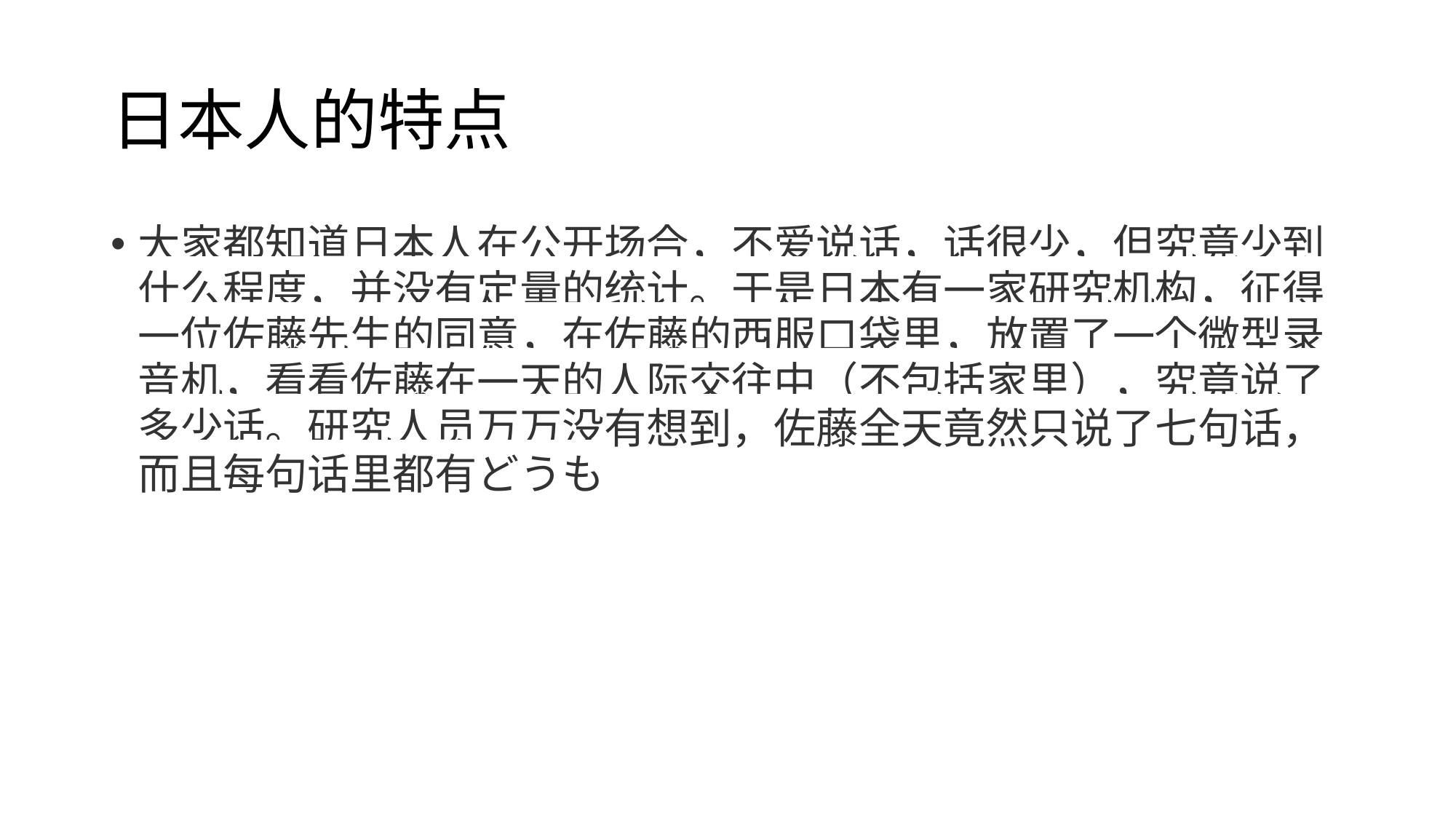

# 日本人的特点
大家都知道日本人在公开场合，不爱说话，话很少，但究竟少到什么程度，并没有定量的统计。于是日本有一家研究机构，征得一位佐藤先生的同意，在佐藤的西服口袋里，放置了一个微型录音机，看看佐藤在一天的人际交往中（不包括家里），究竟说了多少话。研究人员万万没有想到，佐藤全天竟然只说了七句话，而且每句话里都有どうも